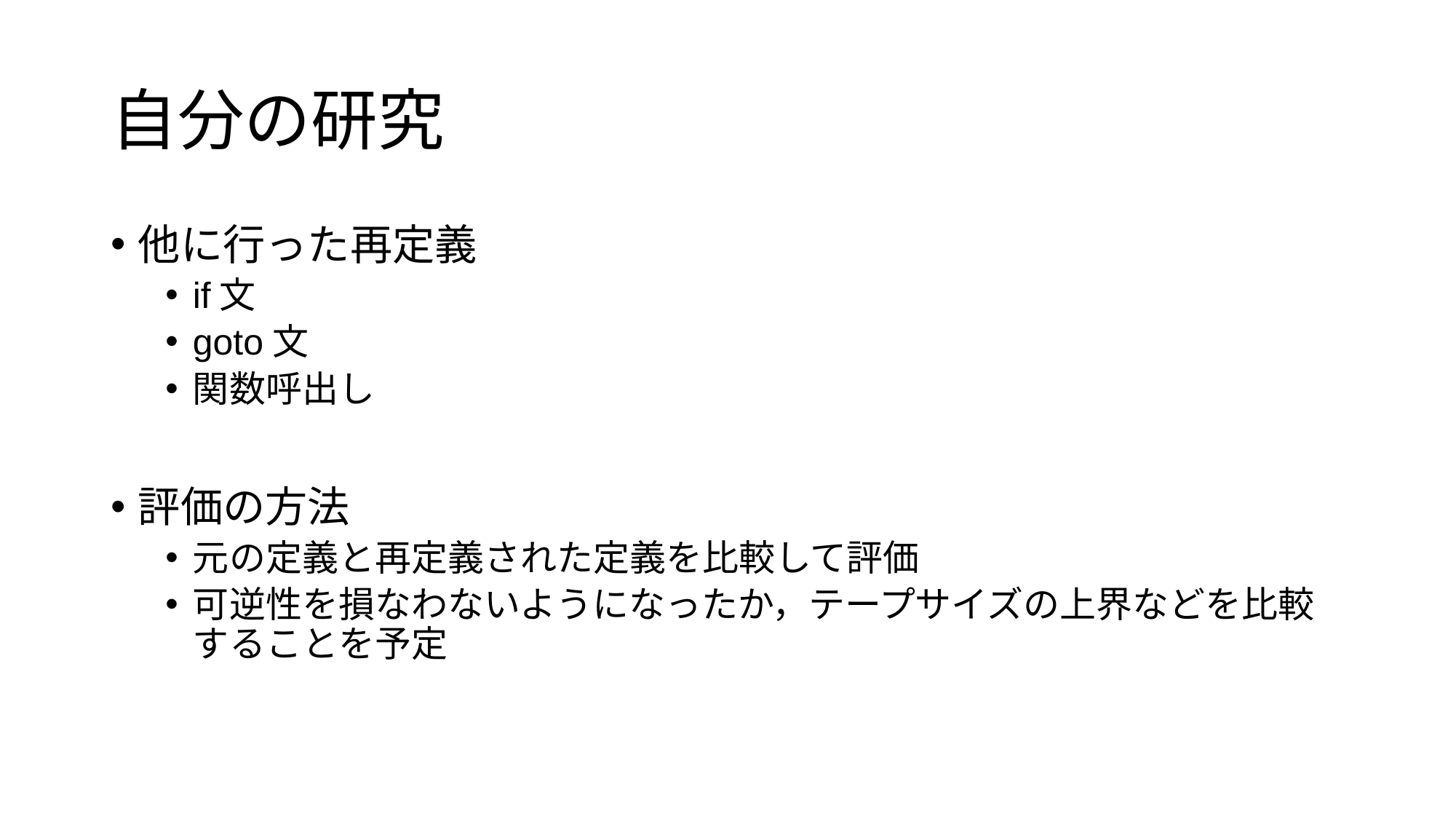

# 自分の研究
他に行った再定義
if文
goto文
関数呼出し

評価の方法
元の定義と再定義された定義を比較して評価
可逆性を損なわないようになったか，テープサイズの上界などを比較することを予定